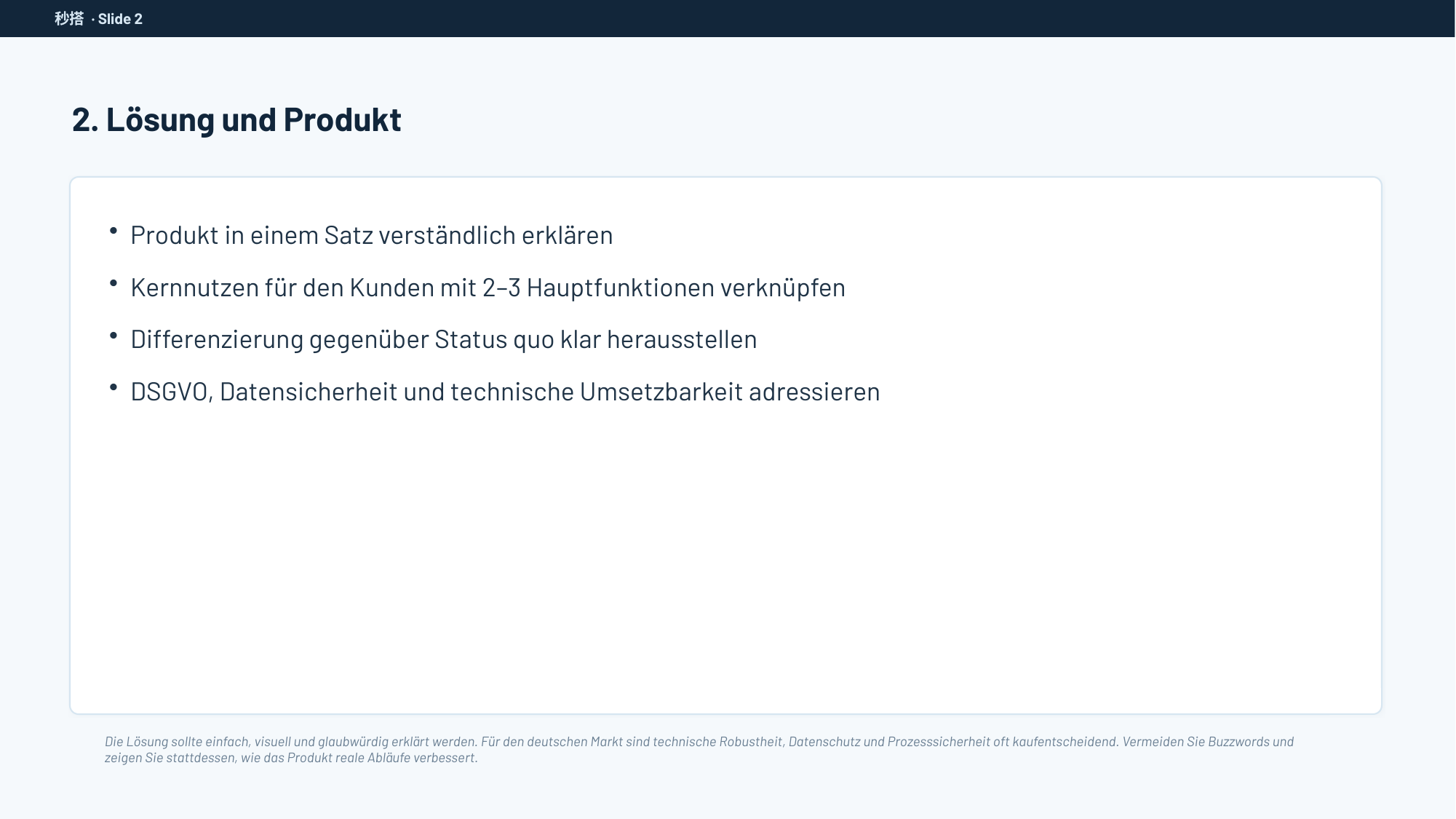

秒搭 · Slide 2
2. Lösung und Produkt

Produkt in einem Satz verständlich erklären
Kernnutzen für den Kunden mit 2–3 Hauptfunktionen verknüpfen
Differenzierung gegenüber Status quo klar herausstellen
DSGVO, Datensicherheit und technische Umsetzbarkeit adressieren
Die Lösung sollte einfach, visuell und glaubwürdig erklärt werden. Für den deutschen Markt sind technische Robustheit, Datenschutz und Prozesssicherheit oft kaufentscheidend. Vermeiden Sie Buzzwords und zeigen Sie stattdessen, wie das Produkt reale Abläufe verbessert.